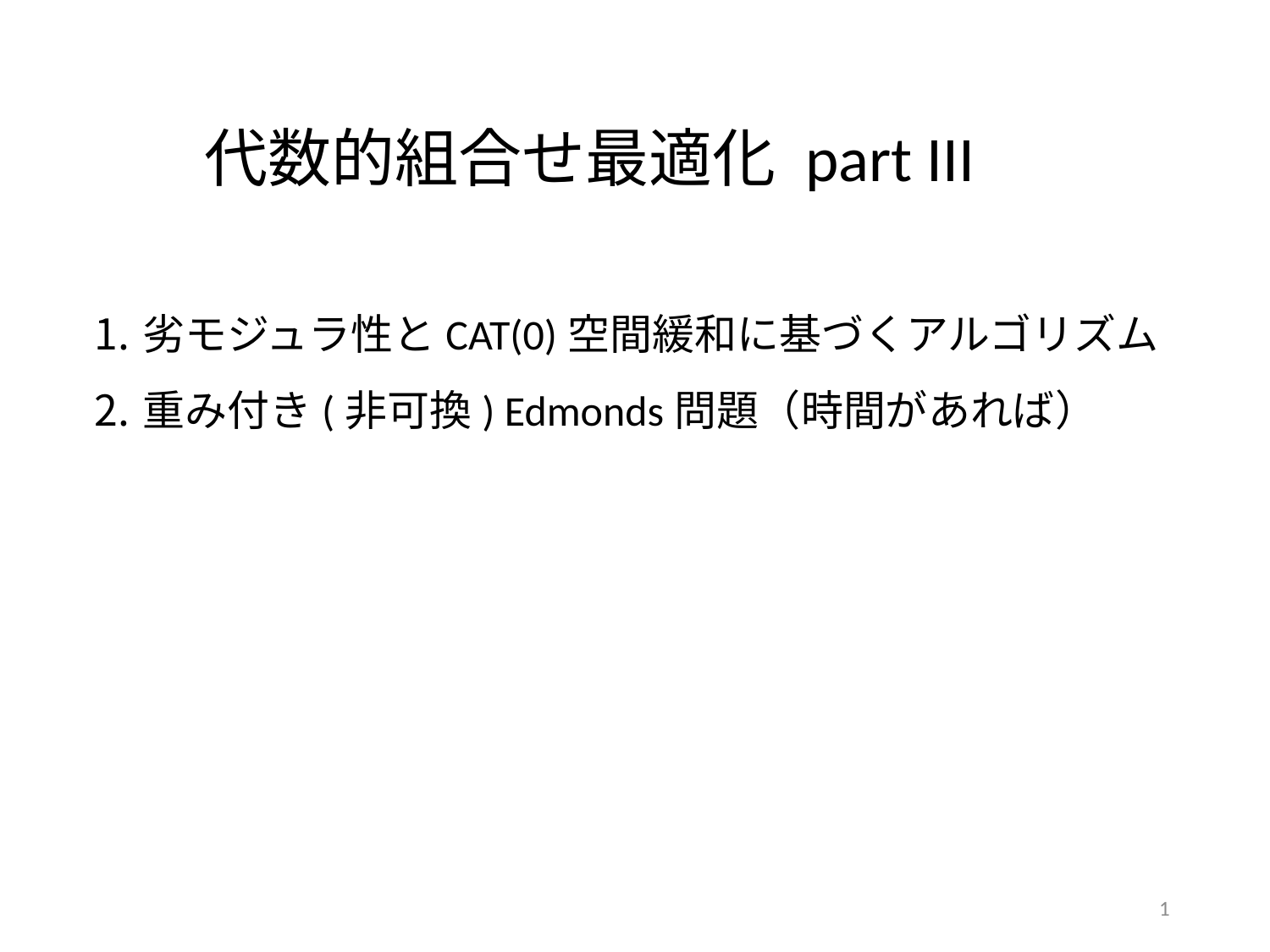

代数的組合せ最適化 part III
劣モジュラ性とCAT(0)空間緩和に基づくアルゴリズム
重み付き(非可換) Edmonds問題（時間があれば）
1